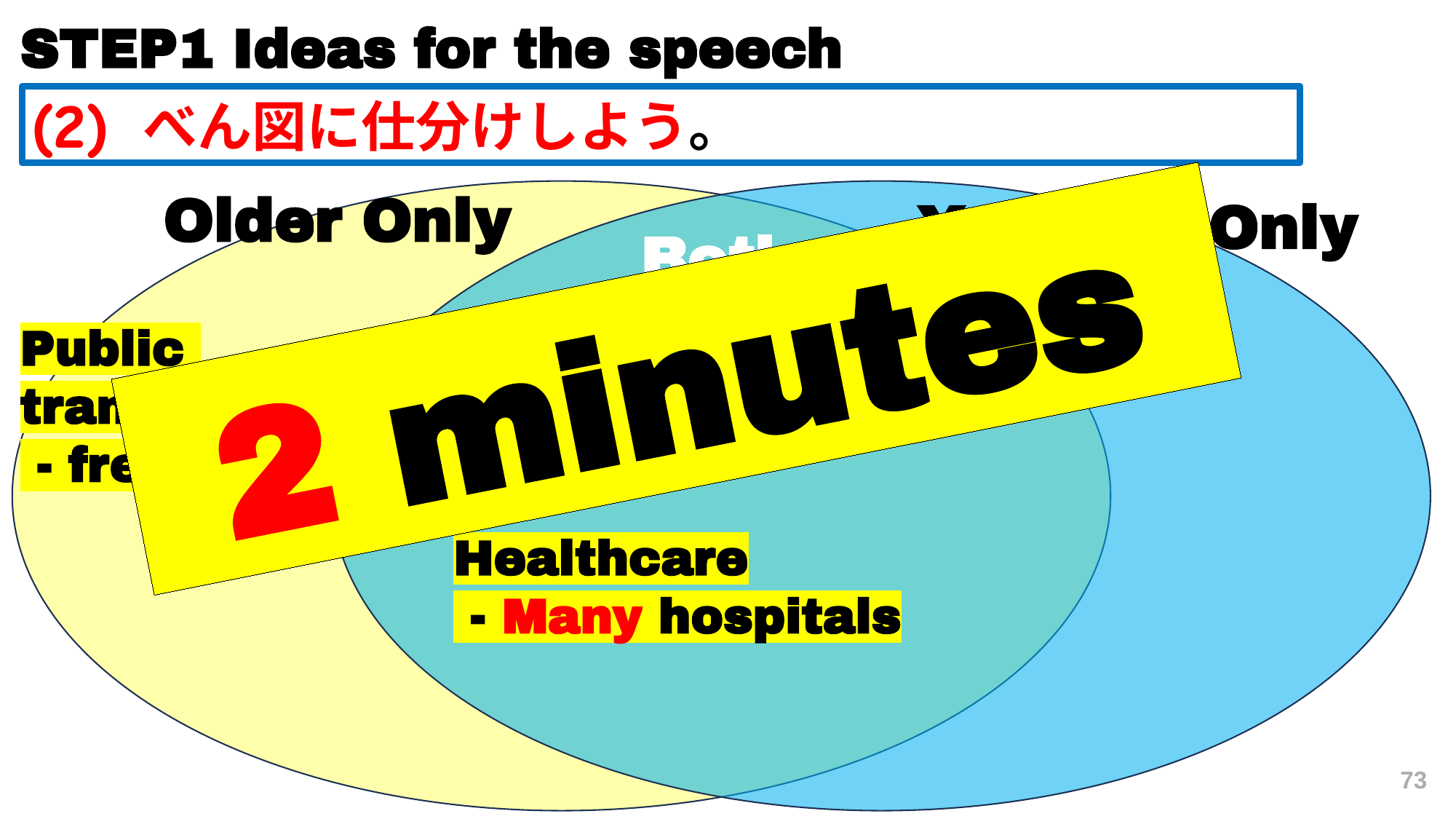

STEP1 Ideas for the speech

(2) べん図に仕分けしよう。
Older Only

Younger Only
Both

2 minutes
Infrastracture
 - Wide sidewalks
Public
transportation
 - free of charge

Healthcare
 - Many hospitals